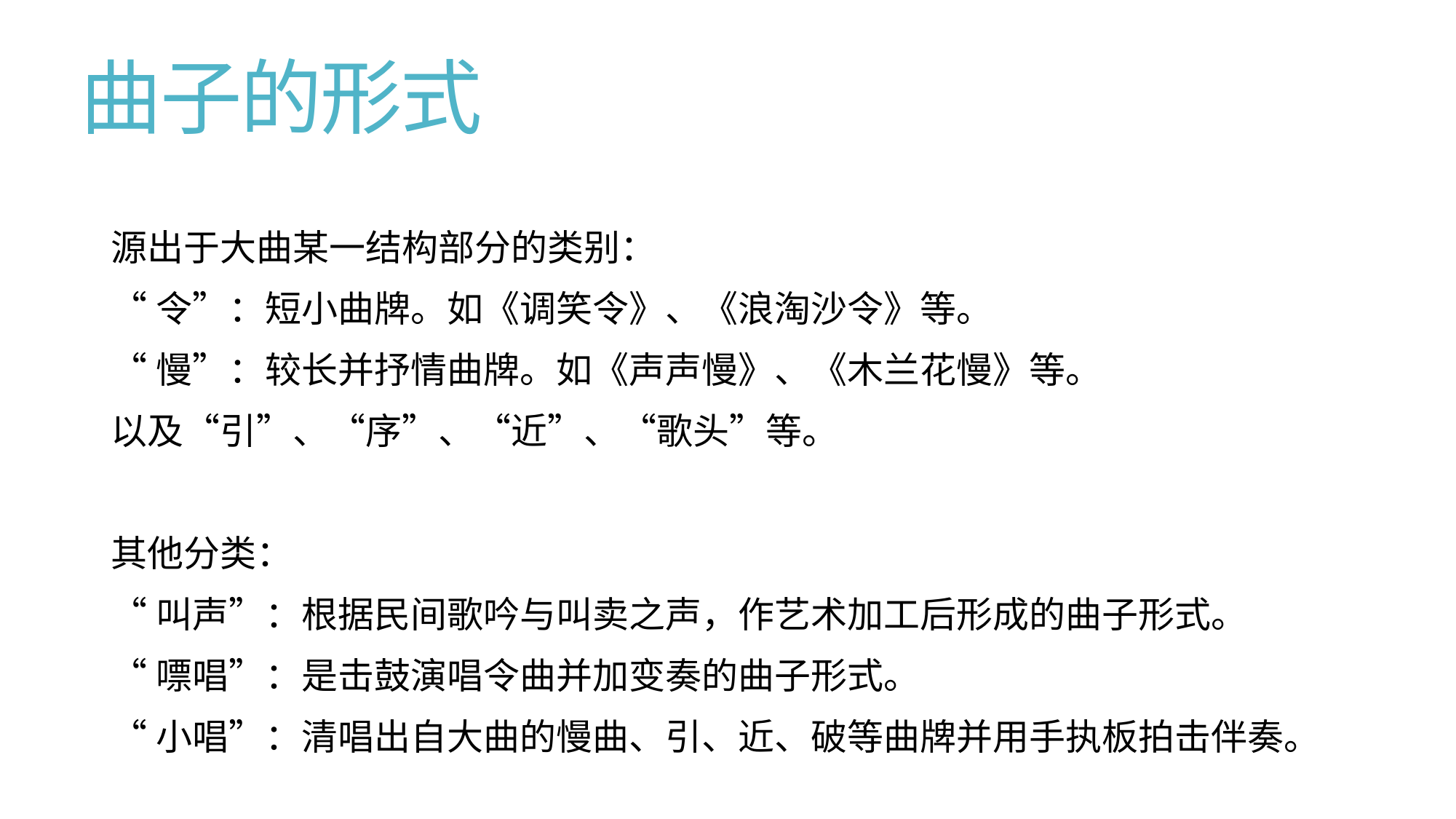

# 曲子的形式
源出于大曲某一结构部分的类别：
“令”：短小曲牌。如《调笑令》、《浪淘沙令》等。
“慢”：较长并抒情曲牌。如《声声慢》、《木兰花慢》等。
以及“引”、“序”、“近”、“歌头”等。

其他分类：
“叫声”：根据民间歌吟与叫卖之声，作艺术加工后形成的曲子形式。
“嘌唱”：是击鼓演唱令曲并加变奏的曲子形式。
“小唱”：清唱出自大曲的慢曲、引、近、破等曲牌并用手执板拍击伴奏。